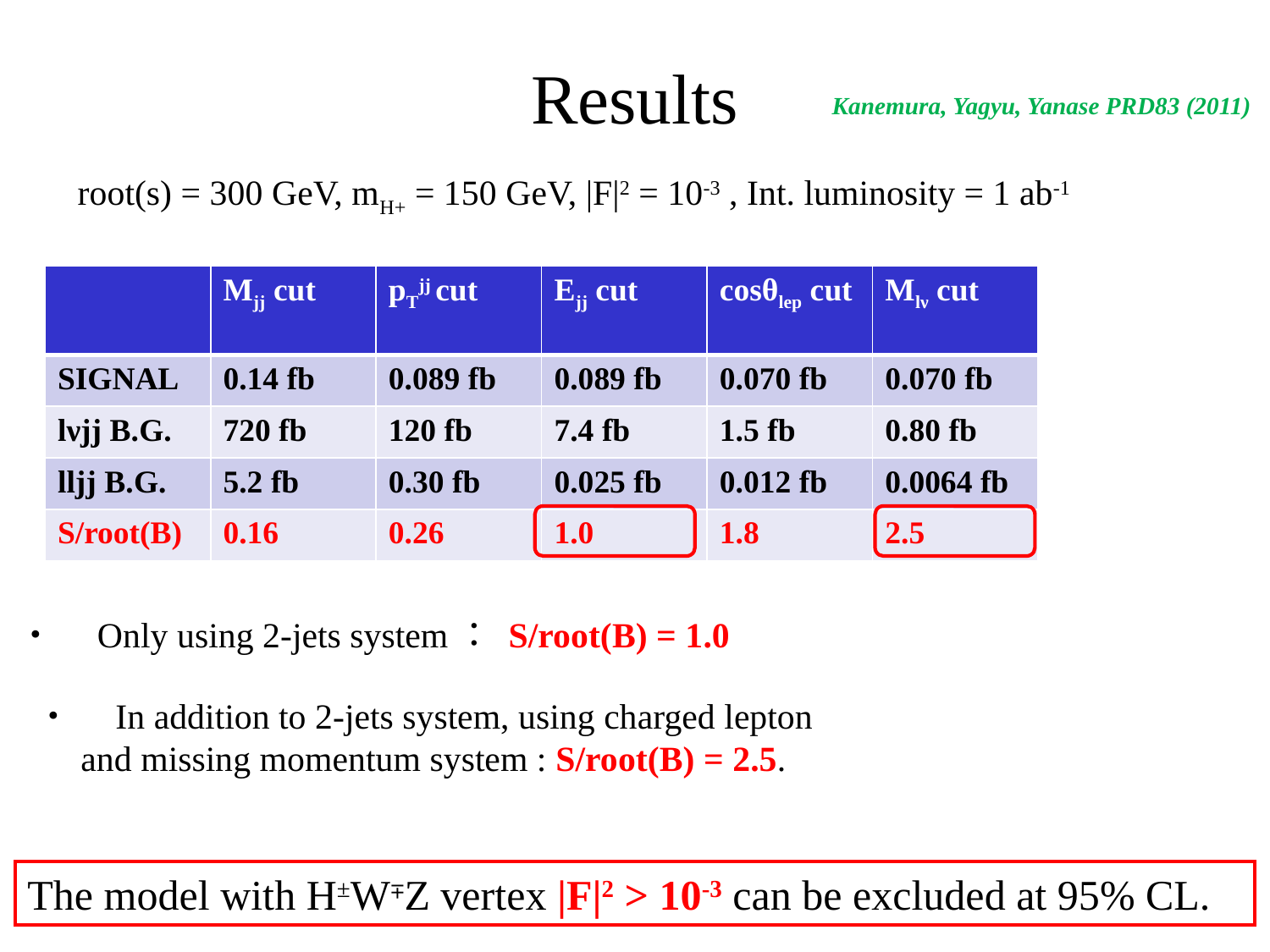

# Results
Kanemura, Yagyu, Yanase PRD83 (2011)
root(s) = 300 GeV, mH+ = 150 GeV, |F|2 = 10-3 , Int. luminosity = 1 ab-1
|  | Mjj cut | pTjj cut | Ejj cut | cosθlep cut | Mlν cut |
| --- | --- | --- | --- | --- | --- |
| SIGNAL | 0.14 fb | 0.089 fb | 0.089 fb | 0.070 fb | 0.070 fb |
| lνjj B.G. | 720 fb | 120 fb | 7.4 fb | 1.5 fb | 0.80 fb |
| lljj B.G. | 5.2 fb | 0.30 fb | 0.025 fb | 0.012 fb | 0.0064 fb |
| S/root(B) | 0.16 | 0.26 | 1.0 | 1.8 | 2.5 |

・　Only using 2-jets system： S/root(B) = 1.0
・　In addition to 2-jets system, using charged lepton
     and missing momentum system : S/root(B) = 2.5.
The model with H±W∓Z vertex |F|2 > 10-3 can be excluded at 95% CL.